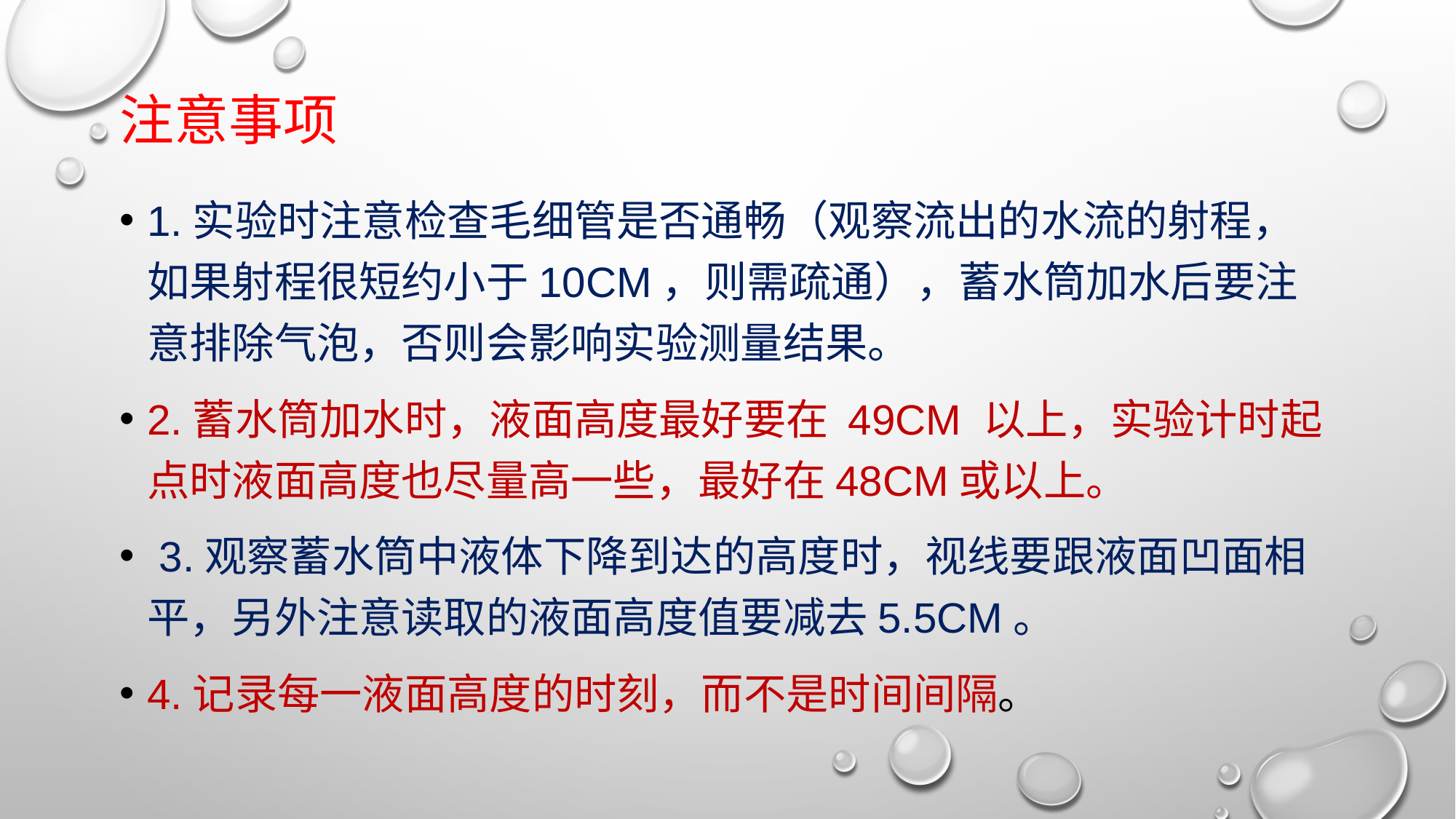

# 注意事项
1.实验时注意检查毛细管是否通畅（观察流出的水流的射程，如果射程很短约小于10cm，则需疏通），蓄水筒加水后要注意排除气泡，否则会影响实验测量结果。
2.蓄水筒加水时，液面高度最好要在 49cm 以上，实验计时起点时液面高度也尽量高一些，最好在48cm或以上。
 3.观察蓄水筒中液体下降到达的高度时，视线要跟液面凹面相平，另外注意读取的液面高度值要减去5.5cm。
4.记录每一液面高度的时刻，而不是时间间隔。